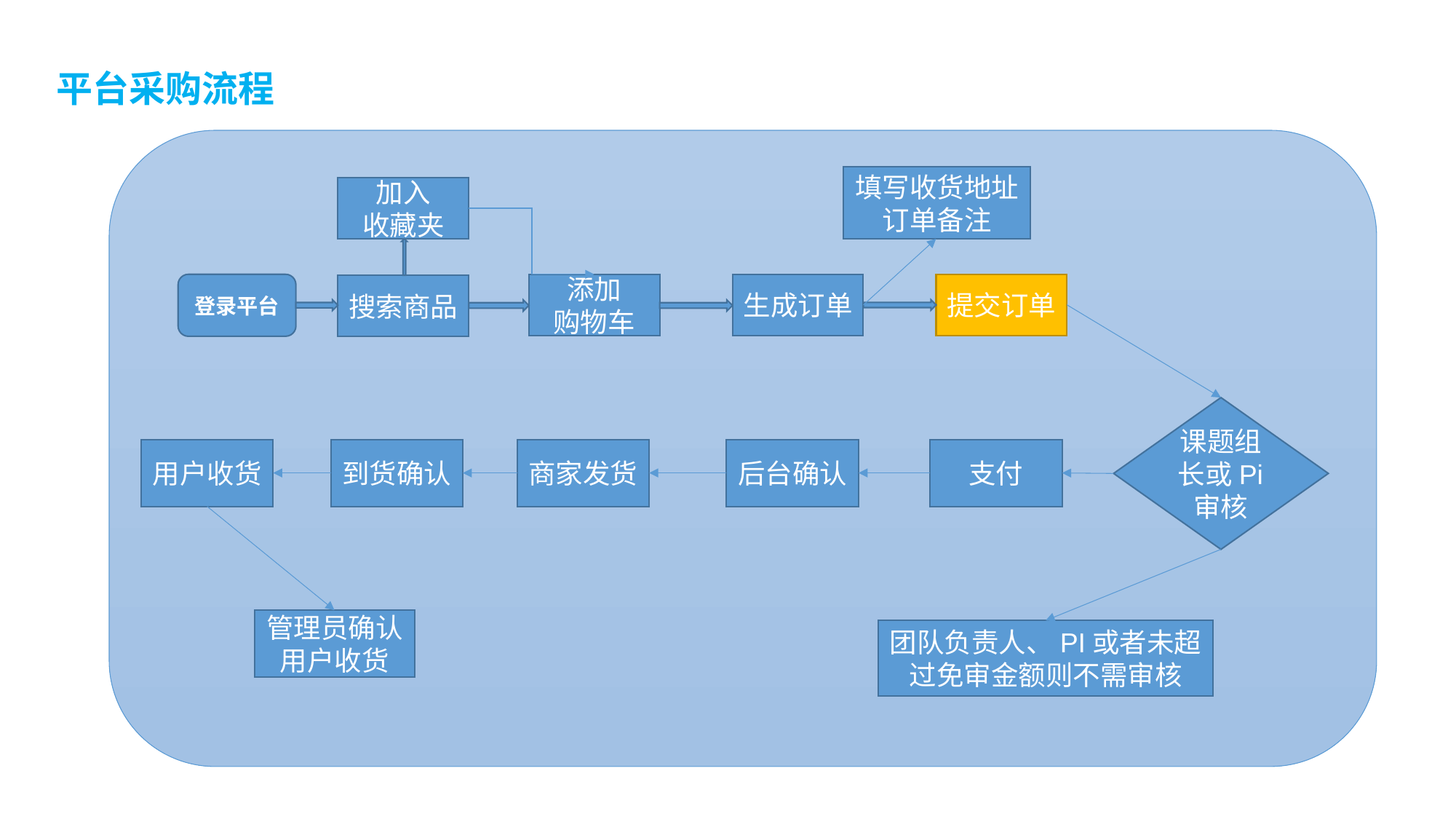

平台采购流程

填写收货地址订单备注
加入
收藏夹

登录平台
添加
购物车
生成订单
提交订单
搜索商品

课题组长或Pi审核
到货确认
商家发货
后台确认
支付
用户收货
管理员确认用户收货
团队负责人、PI或者未超过免审金额则不需审核